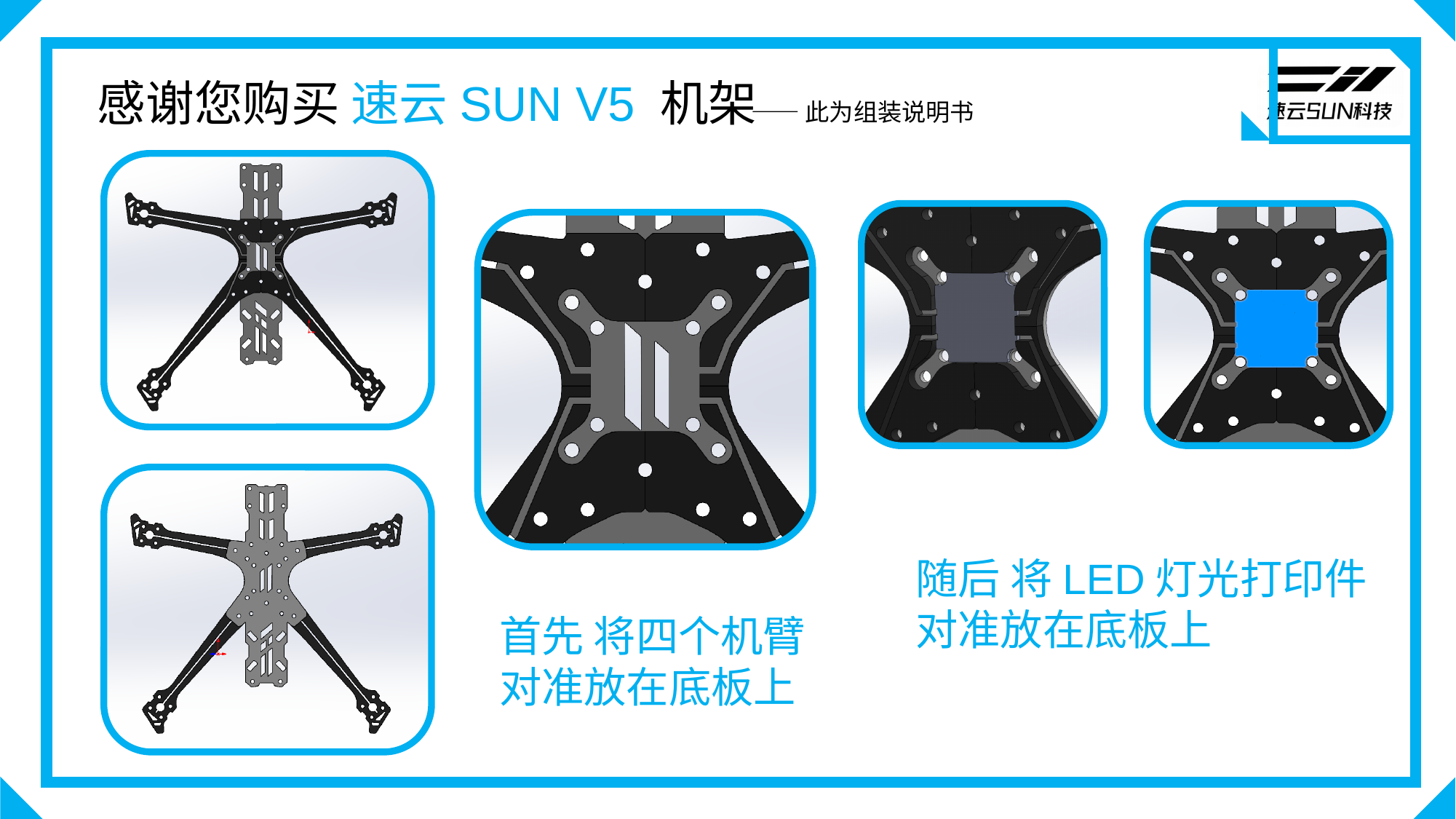

感谢您购买 速云SUN V5 机架
——此为组装说明书

随后 将LED灯光打印件对准放在底板上
首先 将四个机臂
对准放在底板上